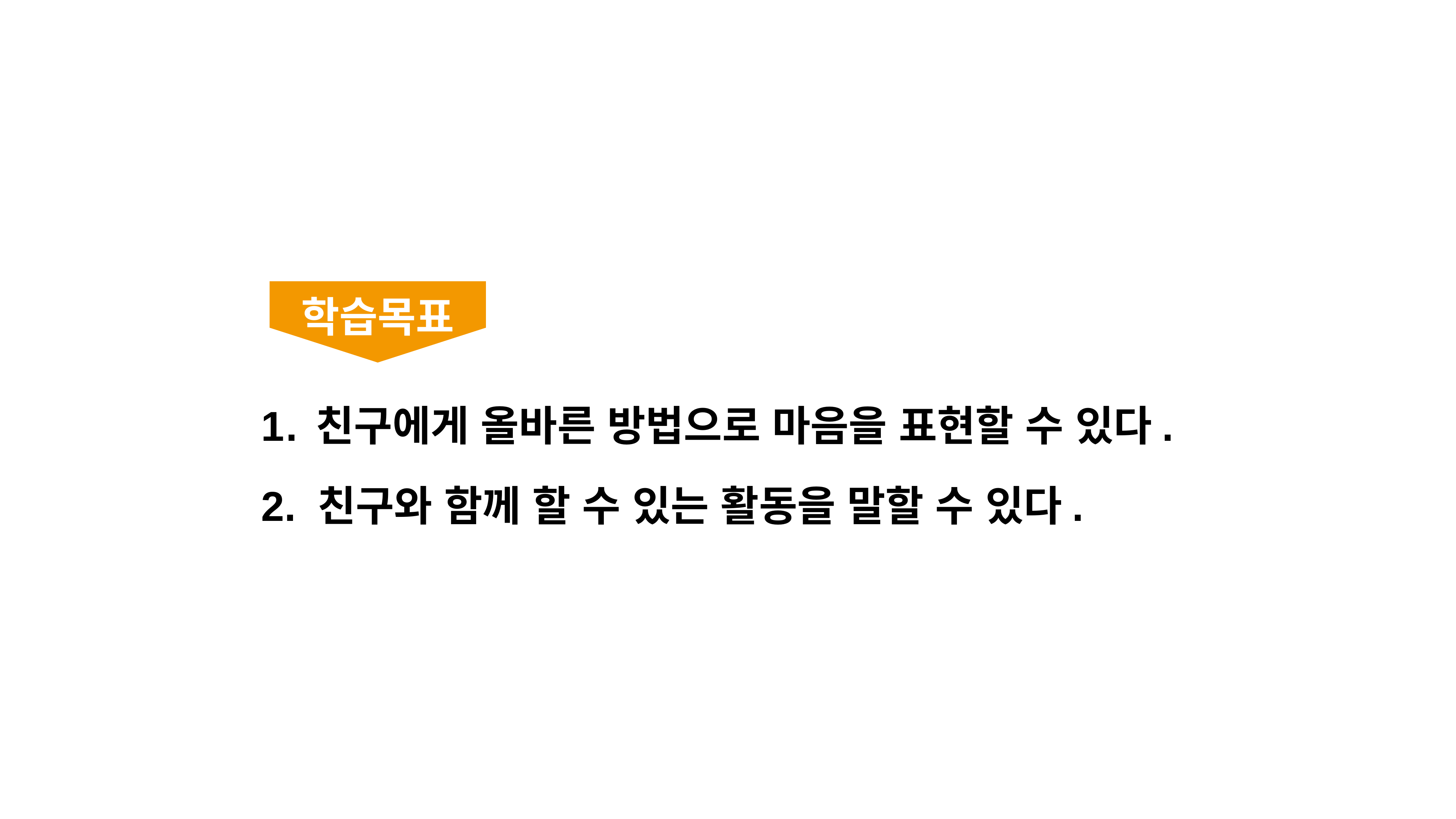

학습목표
친구에게 올바른 방법으로 마음을 표현할 수 있다.
2. 친구와 함께 할 수 있는 활동을 말할 수 있다.